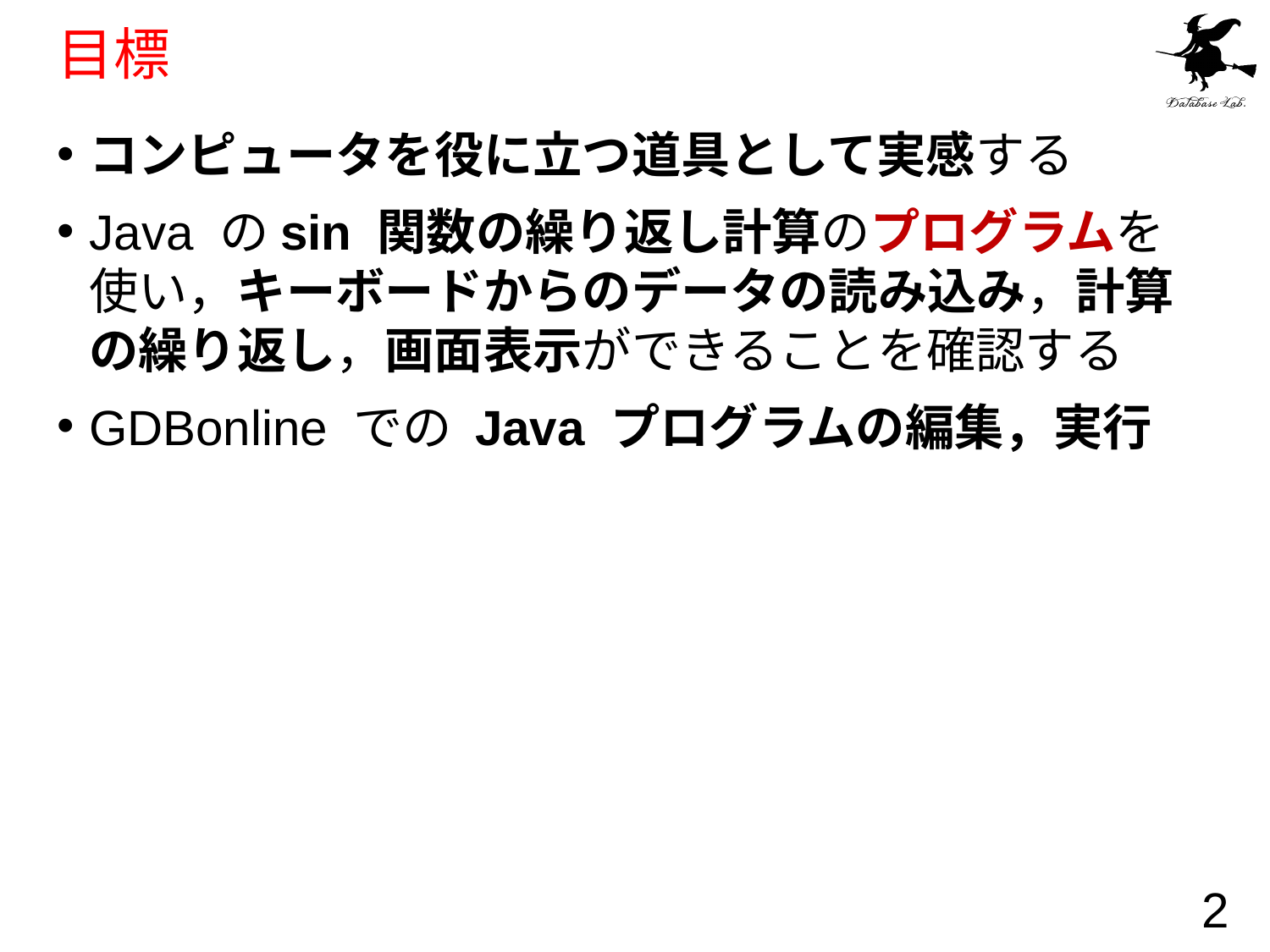

# 目標
コンピュータを役に立つ道具として実感する
Java のsin 関数の繰り返し計算のプログラムを使い，キーボードからのデータの読み込み，計算の繰り返し，画面表示ができることを確認する
GDBonline での Java プログラムの編集，実行

2